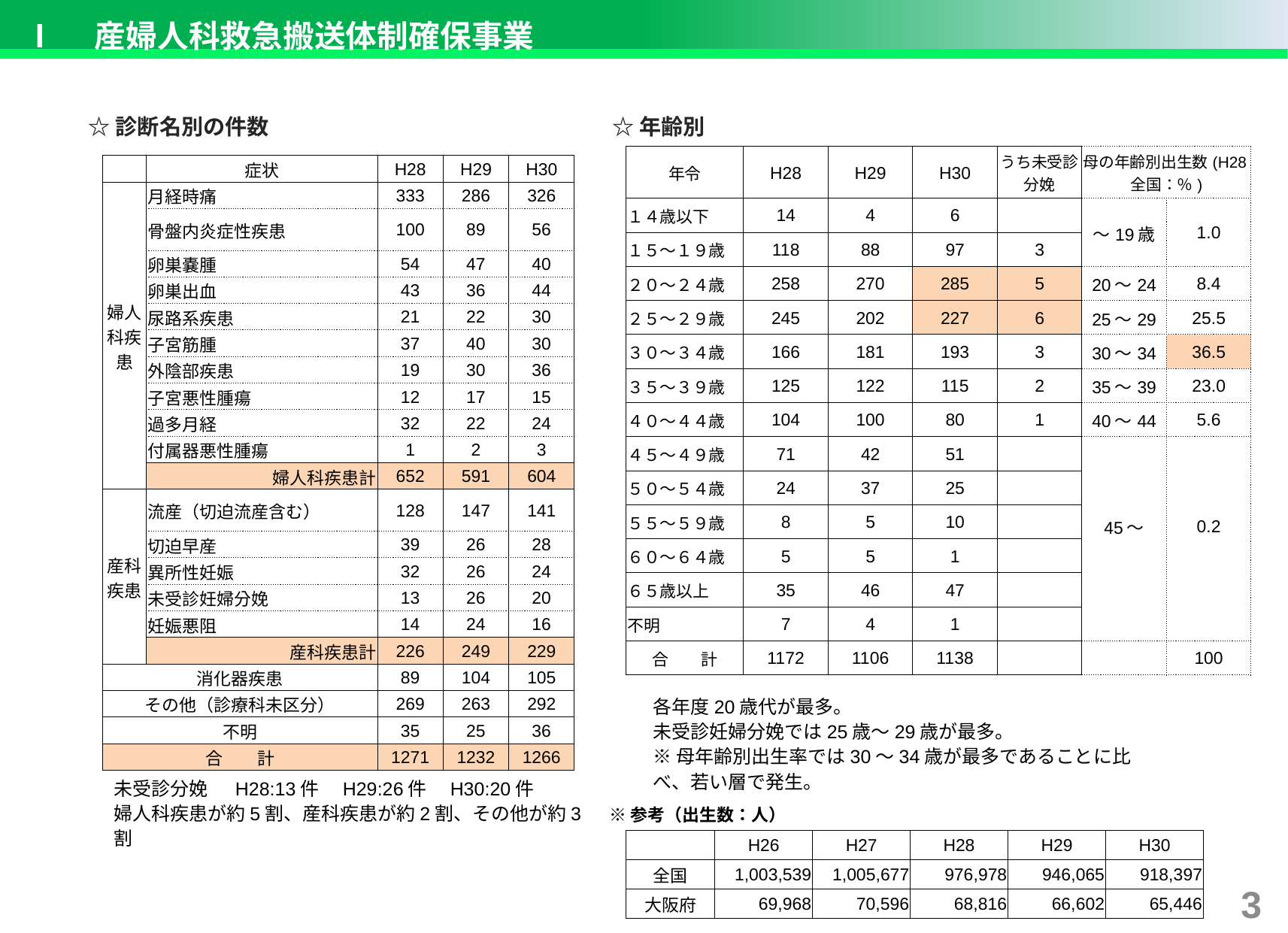

Ⅰ　産婦人科救急搬送体制確保事業
# ☆診断名別の件数
☆年齢別
| 年令 | H28 | H29 | H30 | うち未受診分娩 | 母の年齢別出生数(H28全国：％) |  |
| --- | --- | --- | --- | --- | --- | --- |
| １４歳以下 | 14 | 4 | 6 |  | ～19歳 | 1.0 |
| １５～１９歳 | 118 | 88 | 97 | 3 |  |  |
| ２０～２４歳 | 258 | 270 | 285 | 5 | 20～24 | 8.4 |
| ２５～２９歳 | 245 | 202 | 227 | 6 | 25～29 | 25.5 |
| ３０～３４歳 | 166 | 181 | 193 | 3 | 30～34 | 36.5 |
| ３５～３９歳 | 125 | 122 | 115 | 2 | 35～39 | 23.0 |
| ４０～４４歳 | 104 | 100 | 80 | 1 | 40～44 | 5.6 |
| ４５～４９歳 | 71 | 42 | 51 |  | 45～ | 0.2 |
| ５０～５４歳 | 24 | 37 | 25 |  |  |  |
| ５５～５９歳 | 8 | 5 | 10 |  |  |  |
| ６０～６４歳 | 5 | 5 | 1 |  |  |  |
| ６５歳以上 | 35 | 46 | 47 |  |  |  |
| 不明 | 7 | 4 | 1 |  |  |  |
| 合　　計 | 1172 | 1106 | 1138 |  |  | 100 |
|  | 症状 | H28 | H29 | H30 |
| --- | --- | --- | --- | --- |
| 婦人科疾患 | 月経時痛 | 333 | 286 | 326 |
|  | 骨盤内炎症性疾患 | 100 | 89 | 56 |
|  | 卵巣嚢腫 | 54 | 47 | 40 |
|  | 卵巣出血 | 43 | 36 | 44 |
|  | 尿路系疾患 | 21 | 22 | 30 |
|  | 子宮筋腫 | 37 | 40 | 30 |
|  | 外陰部疾患 | 19 | 30 | 36 |
|  | 子宮悪性腫瘍 | 12 | 17 | 15 |
|  | 過多月経 | 32 | 22 | 24 |
|  | 付属器悪性腫瘍 | 1 | 2 | 3 |
|  | 婦人科疾患計 | 652 | 591 | 604 |
| 産科疾患 | 流産（切迫流産含む） | 128 | 147 | 141 |
|  | 切迫早産 | 39 | 26 | 28 |
|  | 異所性妊娠 | 32 | 26 | 24 |
|  | 未受診妊婦分娩 | 13 | 26 | 20 |
|  | 妊娠悪阻 | 14 | 24 | 16 |
|  | 産科疾患計 | 226 | 249 | 229 |
| 消化器疾患 |  | 89 | 104 | 105 |
| その他（診療科未区分） |  | 269 | 263 | 292 |
| 不明 |  | 35 | 25 | 36 |
| 合　　計 |  | 1271 | 1232 | 1266 |
各年度20歳代が最多。
未受診妊婦分娩では25歳～29歳が最多。
※母年齢別出生率では30～34歳が最多であることに比べ、若い層で発生。
未受診分娩　 H28:13件　H29:26件　H30:20件
婦人科疾患が約5割、産科疾患が約2割、その他が約3割
※参考（出生数：人）
|  | H26 | H27 | H28 | H29 | H30 |
| --- | --- | --- | --- | --- | --- |
| 全国 | 1,003,539 | 1,005,677 | 976,978 | 946,065 | 918,397 |
| 大阪府 | 69,968 | 70,596 | 68,816 | 66,602 | 65,446 |
3